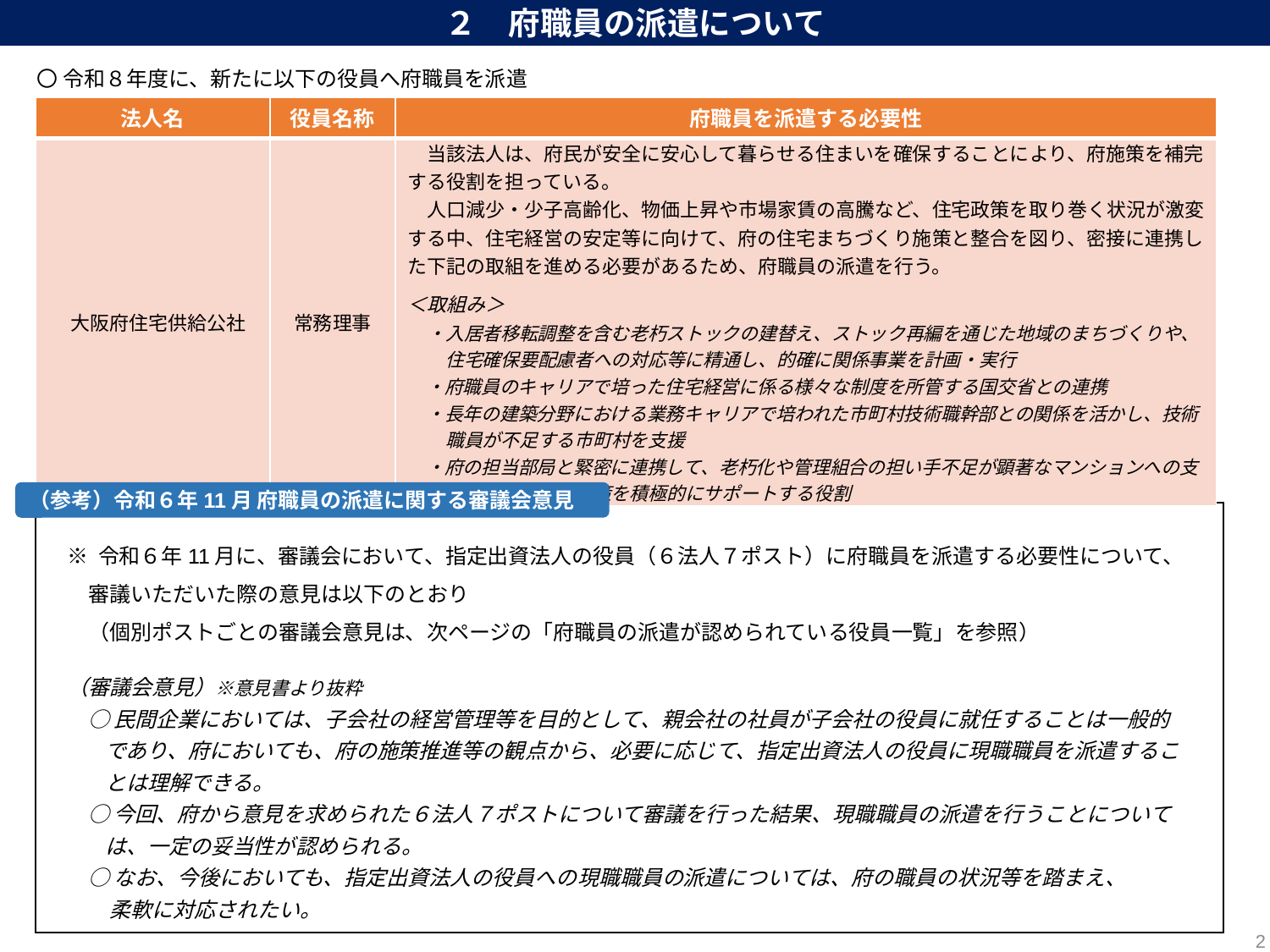

２　府職員の派遣について
〇 令和８年度に、新たに以下の役員へ府職員を派遣
| 法人名 | 役員名称 | 府職員を派遣する必要性 |
| --- | --- | --- |
| 大阪府住宅供給公社 | 常務理事 | 当該法人は、府民が安全に安心して暮らせる住まいを確保することにより、府施策を補完する役割を担っている。 　人口減少・少子高齢化、物価上昇や市場家賃の高騰など、住宅政策を取り巻く状況が激変する中、住宅経営の安定等に向けて、府の住宅まちづくり施策と整合を図り、密接に連携した下記の取組を進める必要があるため、府職員の派遣を行う。 ＜取組み＞ 　・入居者移転調整を含む老朽ストックの建替え、ストック再編を通じた地域のまちづくりや、住宅確保要配慮者への対応等に精通し、的確に関係事業を計画・実行 　・府職員のキャリアで培った住宅経営に係る様々な制度を所管する国交省との連携 　・長年の建築分野における業務キャリアで培われた市町村技術職幹部との関係を活かし、技術職員が不足する市町村を支援 　・府の担当部局と緊密に連携して、老朽化や管理組合の担い手不足が顕著なマンションへの支援等、府の住宅政策を積極的にサポートする役割 |
（参考）令和６年11月 府職員の派遣に関する審議会意見

※ 令和６年11月に、審議会において、指定出資法人の役員（６法人７ポスト）に府職員を派遣する必要性について、
　審議いただいた際の意見は以下のとおり
　（個別ポストごとの審議会意見は、次ページの「府職員の派遣が認められている役員一覧」を参照）
（審議会意見）※意見書より抜粋
　○ 民間企業においては、子会社の経営管理等を目的として、親会社の社員が子会社の役員に就任することは一般的であり、府においても、府の施策推進等の観点から、必要に応じて、指定出資法人の役員に現職職員を派遣することは理解できる。
　○ 今回、府から意見を求められた６法人７ポストについて審議を行った結果、現職職員の派遣を行うことについては、一定の妥当性が認められる。
　○ なお、今後においても、指定出資法人の役員への現職職員の派遣については、府の職員の状況等を踏まえ、
　　柔軟に対応されたい。
2